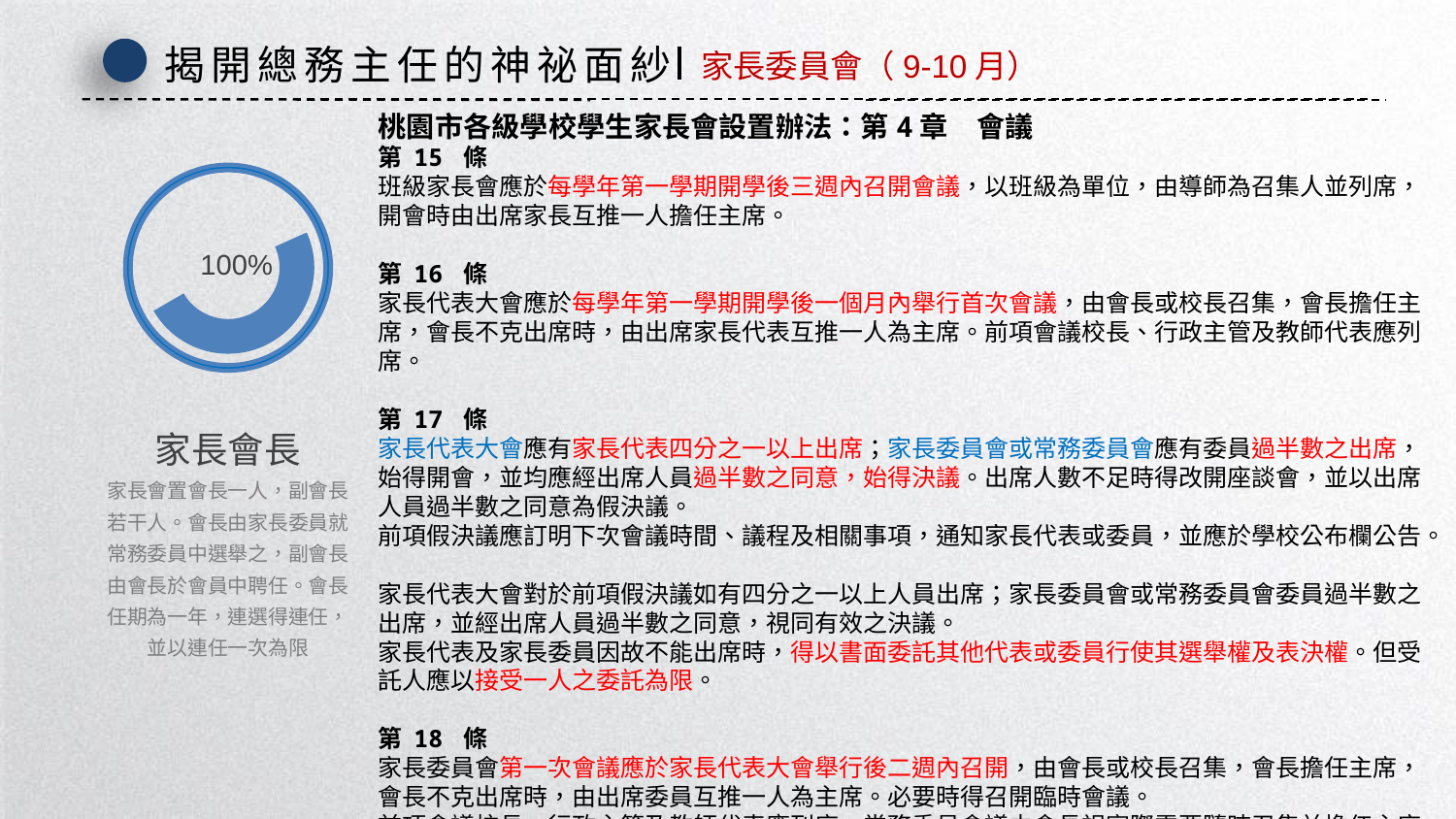

揭開總務主任的神祕面紗

家長委員會（9-10月）
桃園市各級學校學生家長會設置辦法：第4章　會議
第 15 條
班級家長會應於每學年第一學期開學後三週內召開會議，以班級為單位，由導師為召集人並列席，開會時由出席家長互推一人擔任主席。
第 16 條
家長代表大會應於每學年第一學期開學後一個月內舉行首次會議，由會長或校長召集，會長擔任主席，會長不克出席時，由出席家長代表互推一人為主席。前項會議校長、行政主管及教師代表應列席。
第 17 條
家長代表大會應有家長代表四分之一以上出席；家長委員會或常務委員會應有委員過半數之出席，始得開會，並均應經出席人員過半數之同意，始得決議。出席人數不足時得改開座談會，並以出席人員過半數之同意為假決議。
前項假決議應訂明下次會議時間、議程及相關事項，通知家長代表或委員，並應於學校公布欄公告。
家長代表大會對於前項假決議如有四分之一以上人員出席；家長委員會或常務委員會委員過半數之出席，並經出席人員過半數之同意，視同有效之決議。
家長代表及家長委員因故不能出席時，得以書面委託其他代表或委員行使其選舉權及表決權。但受託人應以接受一人之委託為限。

第 18 條
家長委員會第一次會議應於家長代表大會舉行後二週內召開，由會長或校長召集，會長擔任主席，會長不克出席時，由出席委員互推一人為主席。必要時得召開臨時會議。
前項會議校長、行政主管及教師代表應列席。常務委員會議由會長視實際需要隨時召集並擔任主席。

100%
家長會長
家長會置會長一人，副會長若干人。會長由家長委員就常務委員中選舉之，副會長由會長於會員中聘任。會長任期為一年，連選得連任，並以連任一次為限